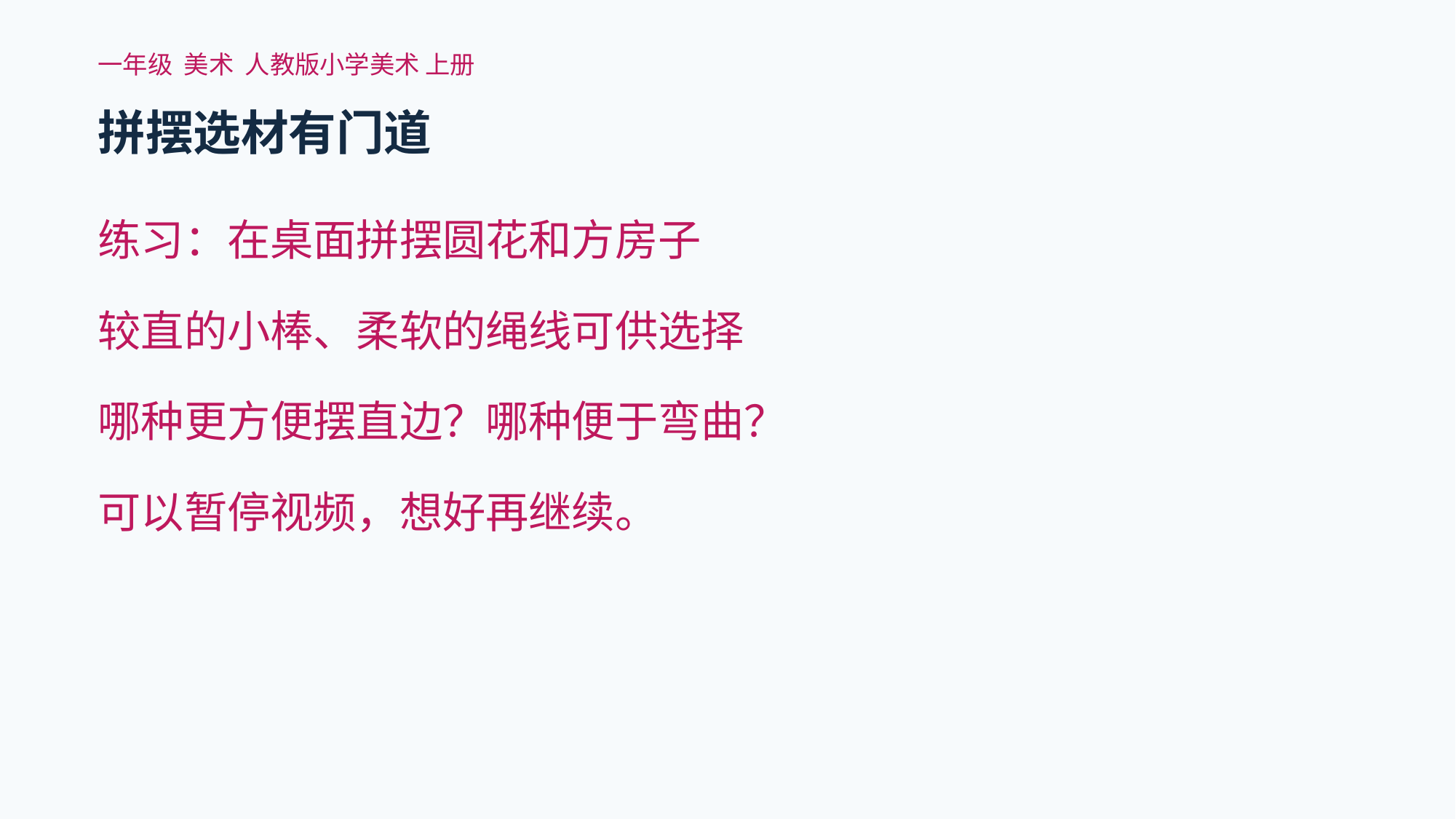

一年级  美术  人教版小学美术 上册
拼摆选材有门道
练习：在桌面拼摆圆花和方房子
较直的小棒、柔软的绳线可供选择
哪种更方便摆直边？哪种便于弯曲？
可以暂停视频，想好再继续。